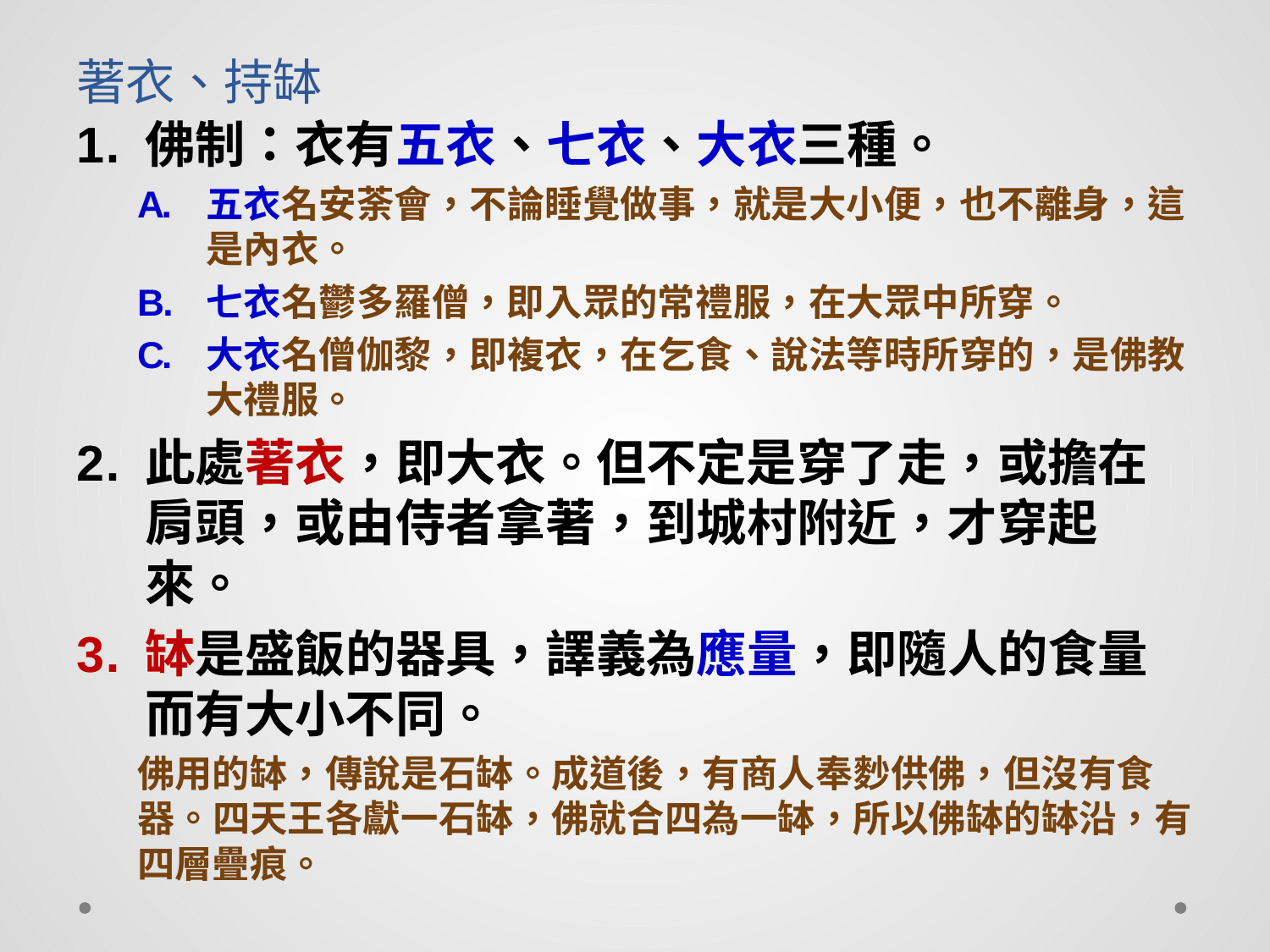

# 著衣、持缽
佛制：衣有五衣、七衣、大衣三種。
五衣名安荼會，不論睡覺做事，就是大小便，也不離身，這是內衣。
七衣名鬱多羅僧，即入眾的常禮服，在大眾中所穿。
大衣名僧伽黎，即複衣，在乞食、說法等時所穿的，是佛教大禮服。
此處著衣，即大衣。但不定是穿了走，或擔在肩頭，或由侍者拿著，到城村附近，才穿起來。
缽是盛飯的器具，譯義為應量，即隨人的食量而有大小不同。
佛用的缽，傳說是石缽。成道後，有商人奉麨供佛，但沒有食器。四天王各獻一石缽，佛就合四為一缽，所以佛缽的缽沿，有四層疊痕。